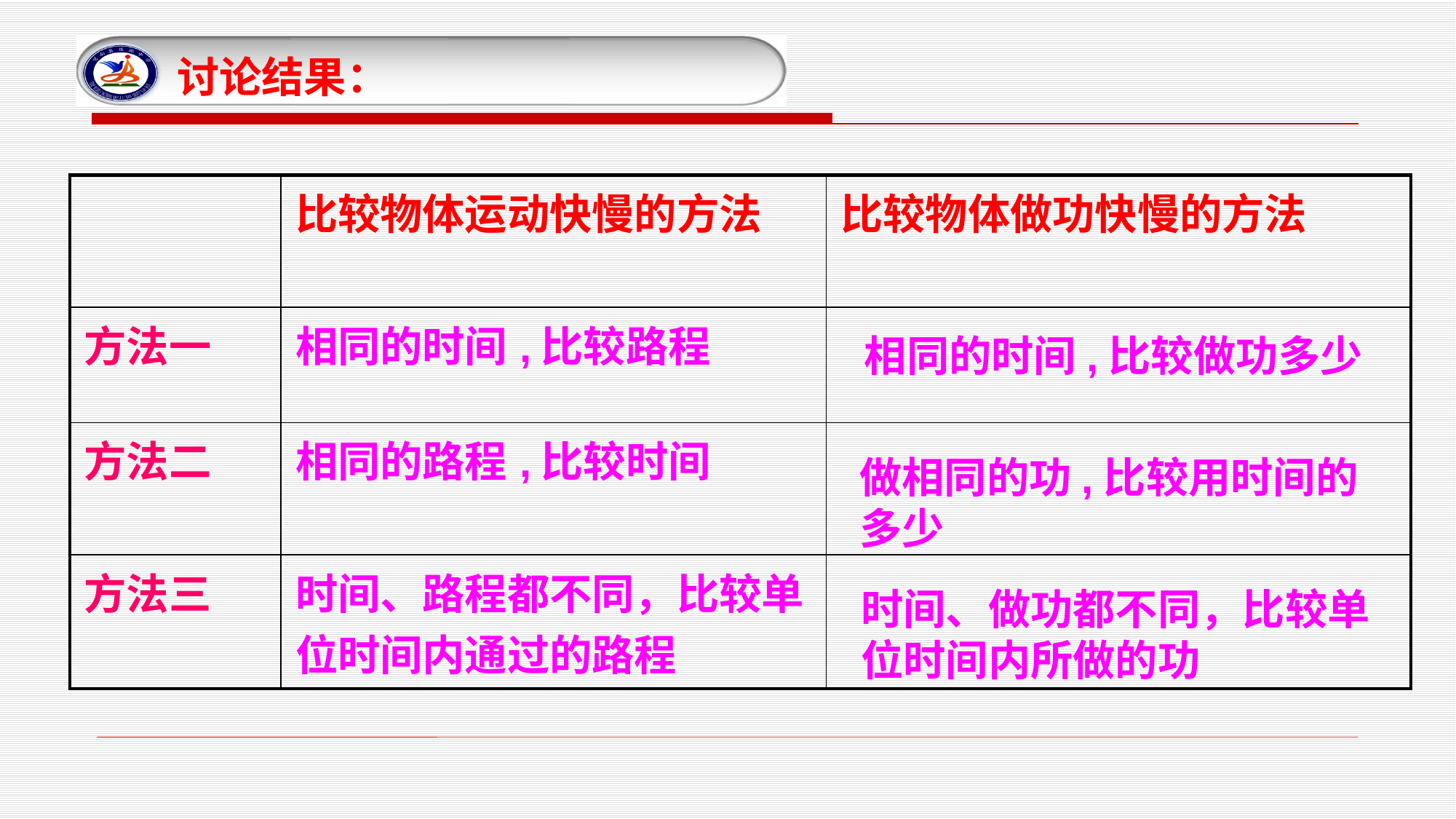

讨论结果：
|  | 比较物体运动快慢的方法 | 比较物体做功快慢的方法 |
| --- | --- | --- |
| 方法一 | 相同的时间,比较路程 |  |
| 方法二 | 相同的路程,比较时间 |  |
| 方法三 | 时间、路程都不同，比较单位时间内通过的路程 |  |
相同的时间,比较做功多少
做相同的功,比较用时间的多少
时间、做功都不同，比较单位时间内所做的功